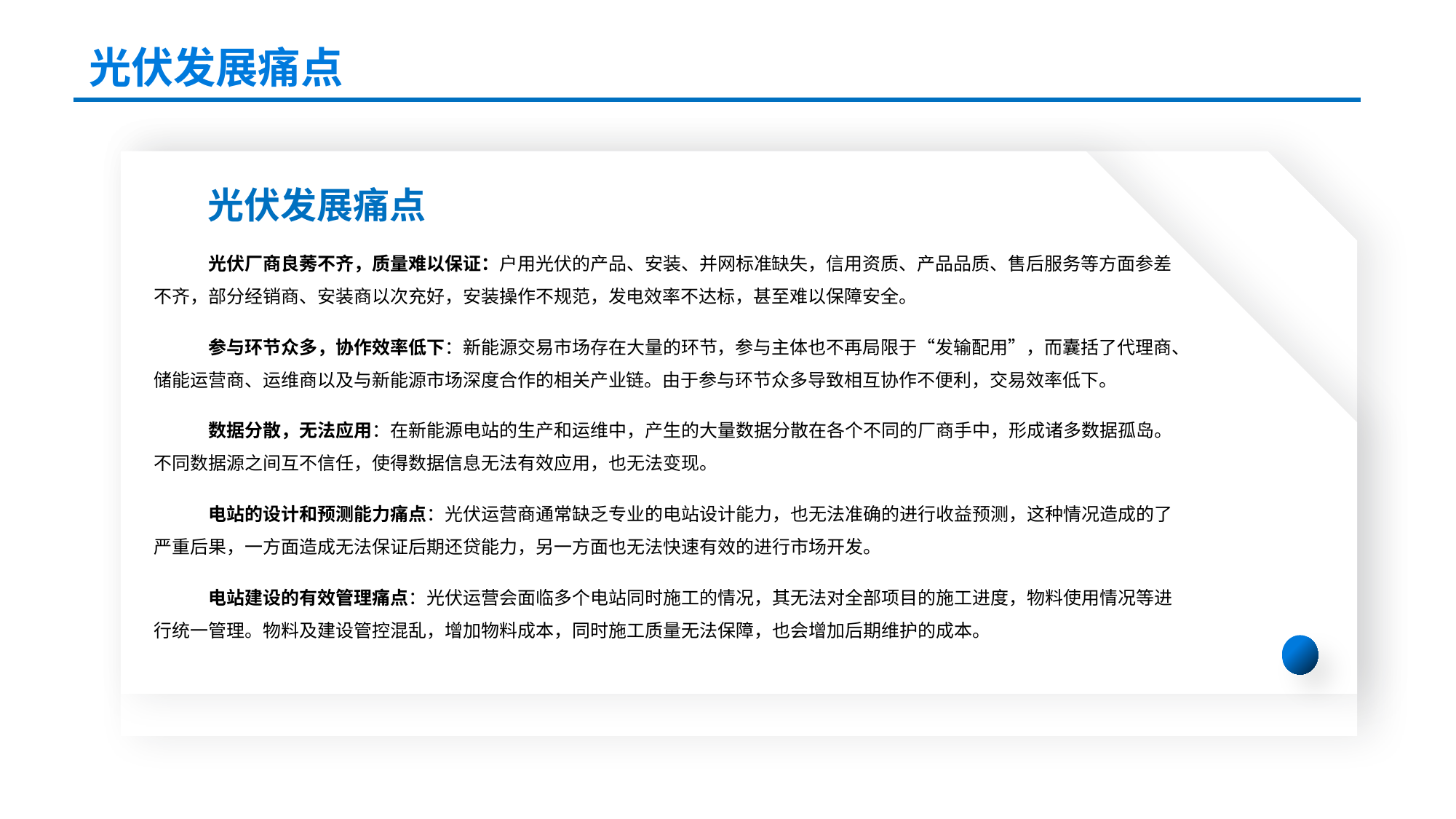

光伏发展痛点

01
光伏发展痛点

光伏厂商良莠不齐，质量难以保证：户用光伏的产品、安装、并网标准缺失，信用资质、产品品质、售后服务等方面参差不齐，部分经销商、安装商以次充好，安装操作不规范，发电效率不达标，甚至难以保障安全。
参与环节众多，协作效率低下：新能源交易市场存在大量的环节，参与主体也不再局限于“发输配用”，而囊括了代理商、储能运营商、运维商以及与新能源市场深度合作的相关产业链。由于参与环节众多导致相互协作不便利，交易效率低下。
数据分散，无法应用：在新能源电站的生产和运维中，产生的大量数据分散在各个不同的厂商手中，形成诸多数据孤岛。不同数据源之间互不信任，使得数据信息无法有效应用，也无法变现。
电站的设计和预测能力痛点：光伏运营商通常缺乏专业的电站设计能力，也无法准确的进行收益预测，这种情况造成的了严重后果，一方面造成无法保证后期还贷能力，另一方面也无法快速有效的进行市场开发。
电站建设的有效管理痛点：光伏运营会面临多个电站同时施工的情况，其无法对全部项目的施工进度，物料使用情况等进行统一管理。物料及建设管控混乱，增加物料成本，同时施工质量无法保障，也会增加后期维护的成本。
4